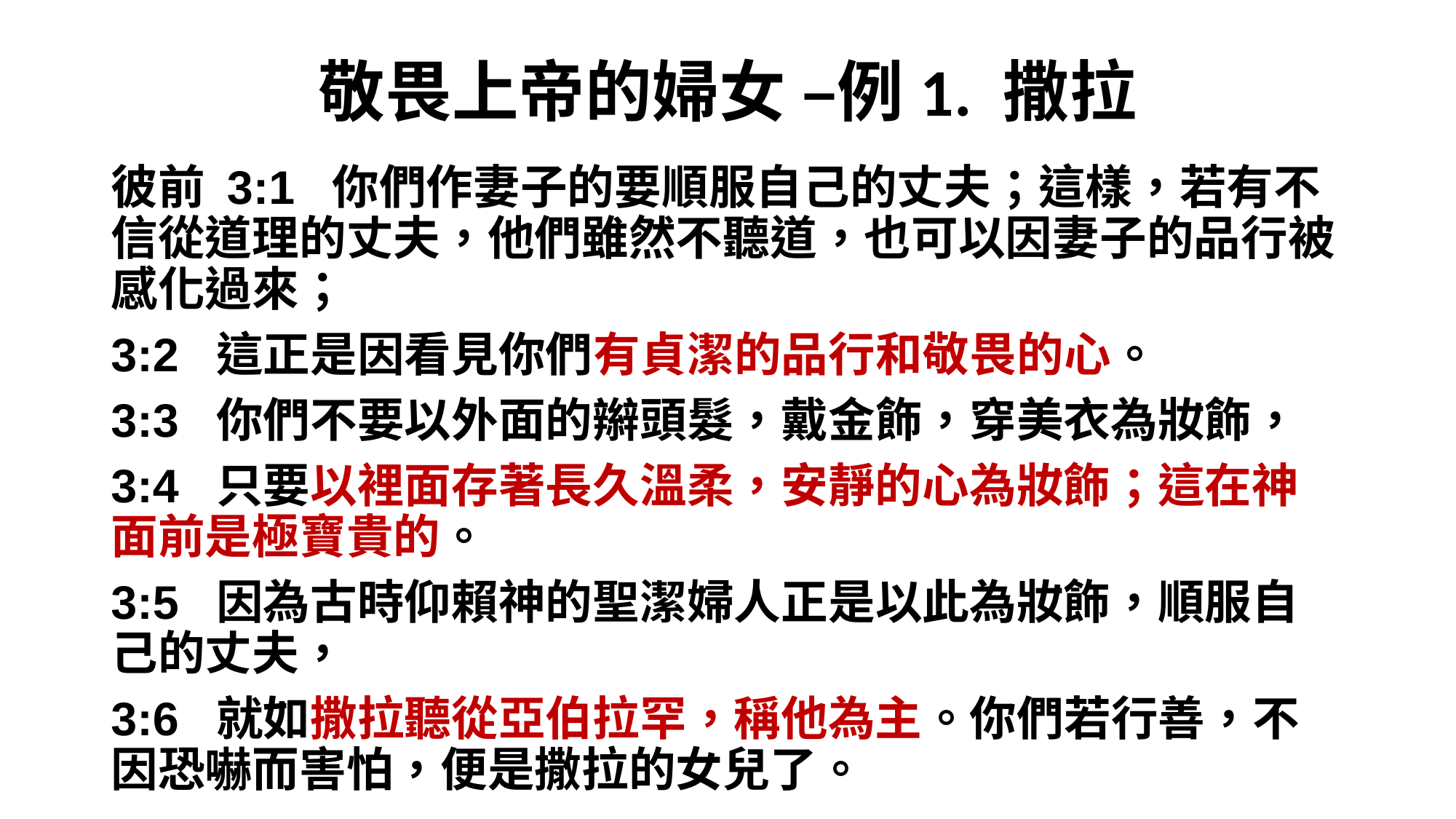

# 敬畏上帝的婦女 –例1. 撒拉
彼前 3:1  你們作妻子的要順服自己的丈夫；這樣，若有不信從道理的丈夫，他們雖然不聽道，也可以因妻子的品行被感化過來；
3:2  這正是因看見你們有貞潔的品行和敬畏的心。
3:3  你們不要以外面的辮頭髮，戴金飾，穿美衣為妝飾，
3:4  只要以裡面存著長久溫柔，安靜的心為妝飾；這在神面前是極寶貴的。
3:5  因為古時仰賴神的聖潔婦人正是以此為妝飾，順服自己的丈夫，
3:6  就如撒拉聽從亞伯拉罕，稱他為主。你們若行善，不因恐嚇而害怕，便是撒拉的女兒了。